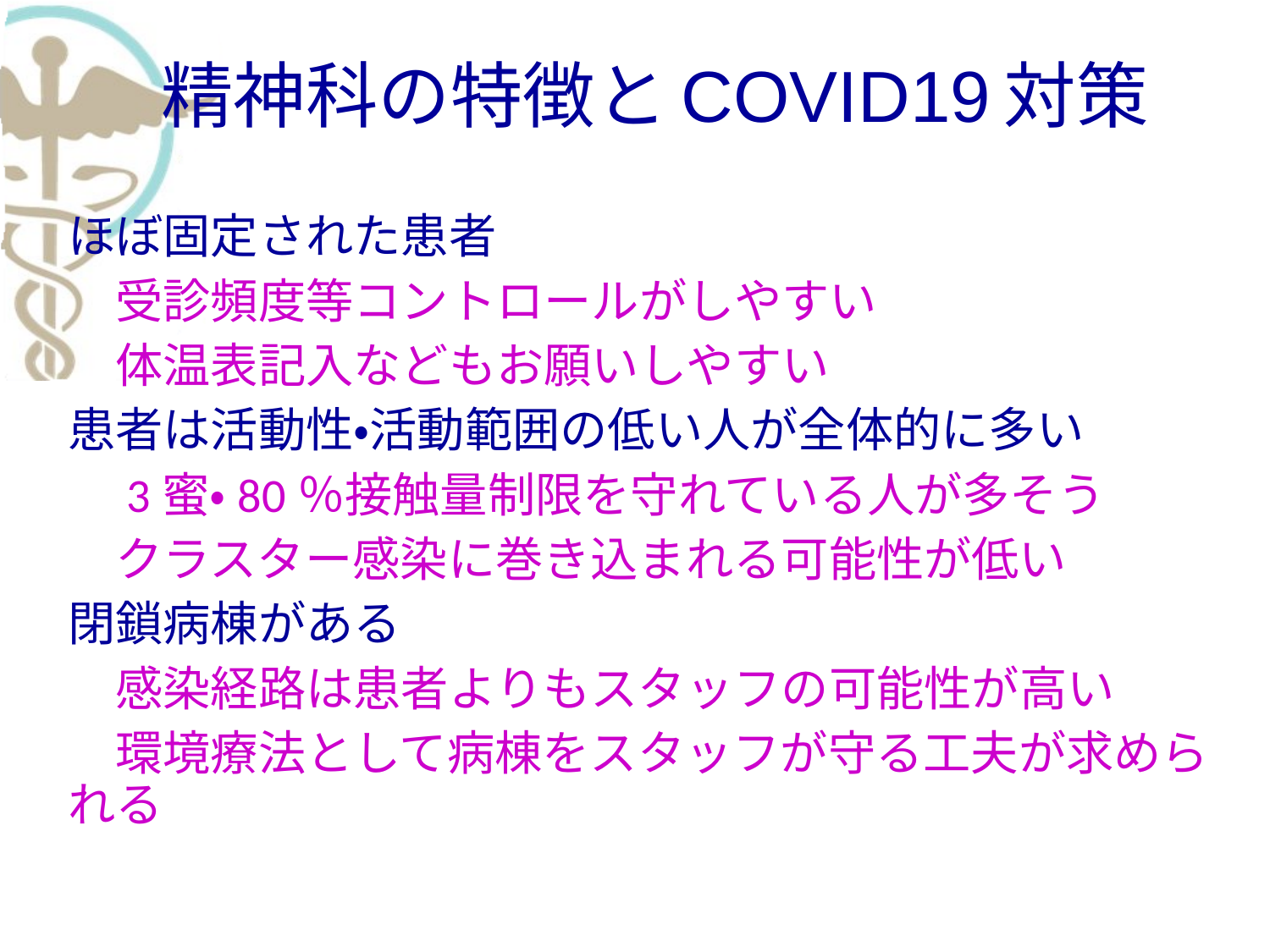

# 精神科の特徴とCOVID19対策
ほぼ固定された患者
　受診頻度等コントロールがしやすい
　体温表記入などもお願いしやすい
患者は活動性・活動範囲の低い人が全体的に多い
　3蜜・80％接触量制限を守れている人が多そう
　クラスター感染に巻き込まれる可能性が低い
閉鎖病棟がある
　感染経路は患者よりもスタッフの可能性が高い
　環境療法として病棟をスタッフが守る工夫が求められる